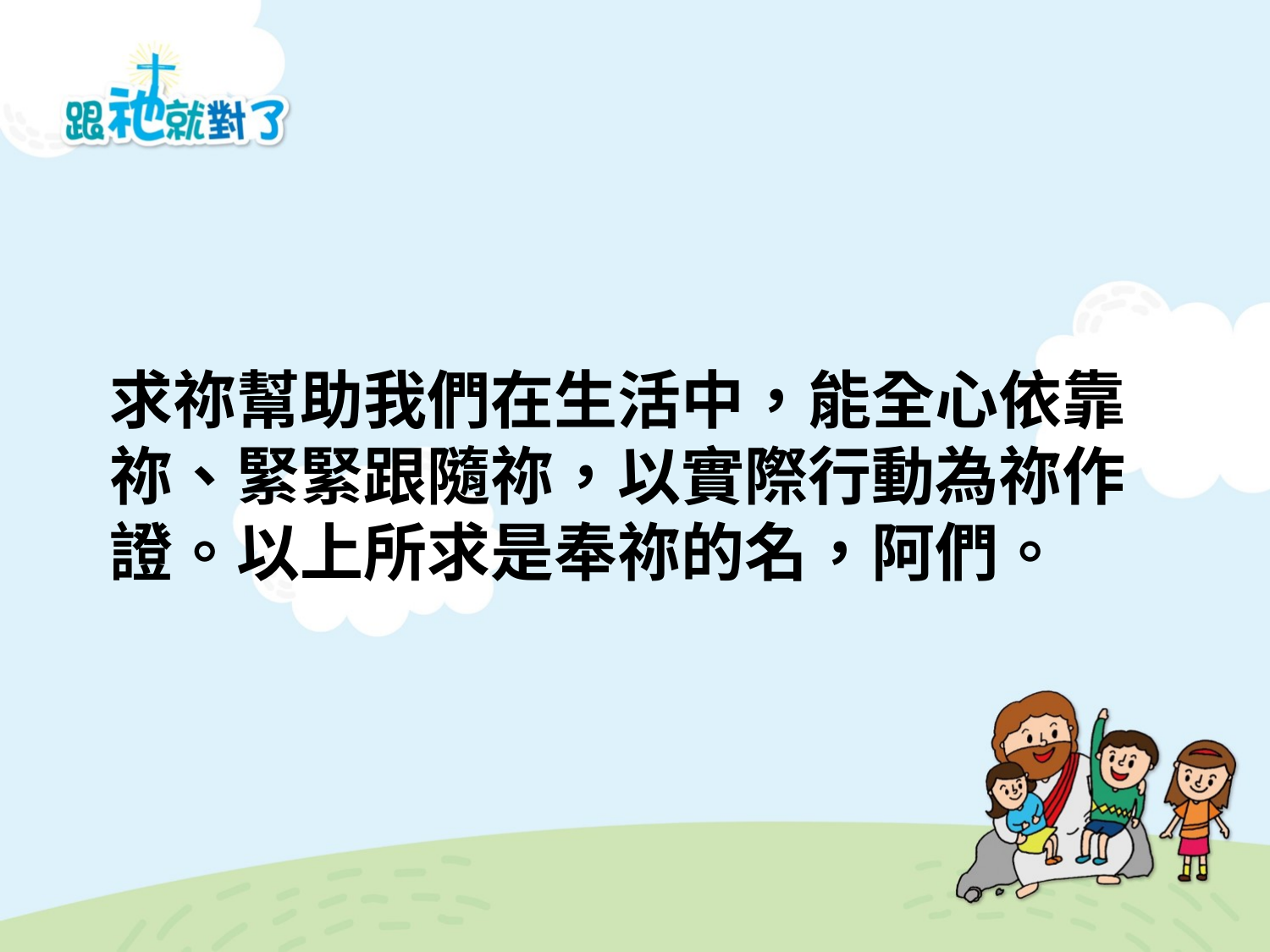

求祢幫助我們在生活中，能全心依靠祢、緊緊跟隨祢，以實際行動為祢作證。以上所求是奉祢的名，阿們。